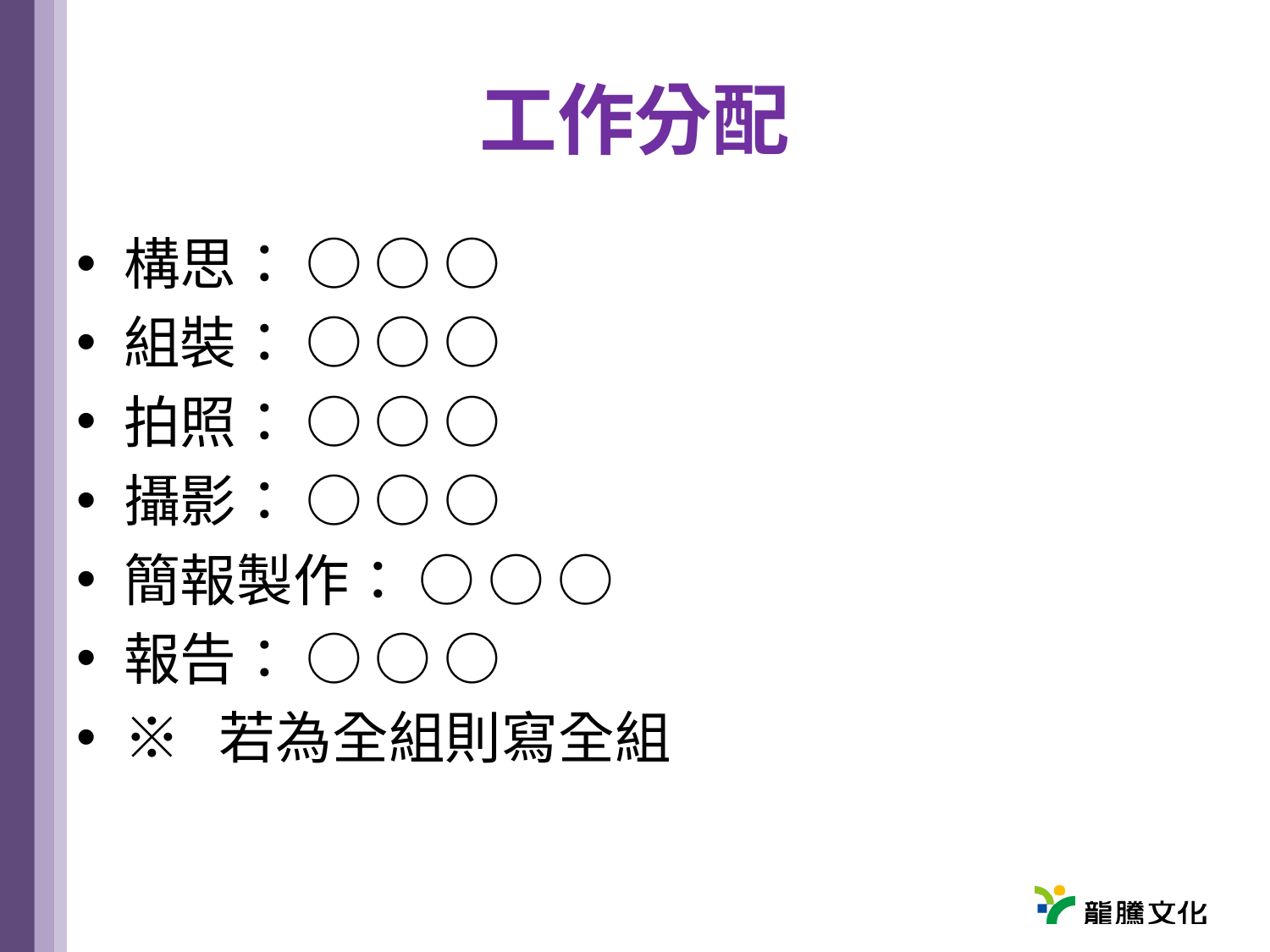

# 工作分配
構思： ○ ○ ○
組裝： ○ ○ ○
拍照： ○ ○ ○
攝影： ○ ○ ○
簡報製作： ○ ○ ○
報告： ○ ○ ○
※  若為全組則寫全組